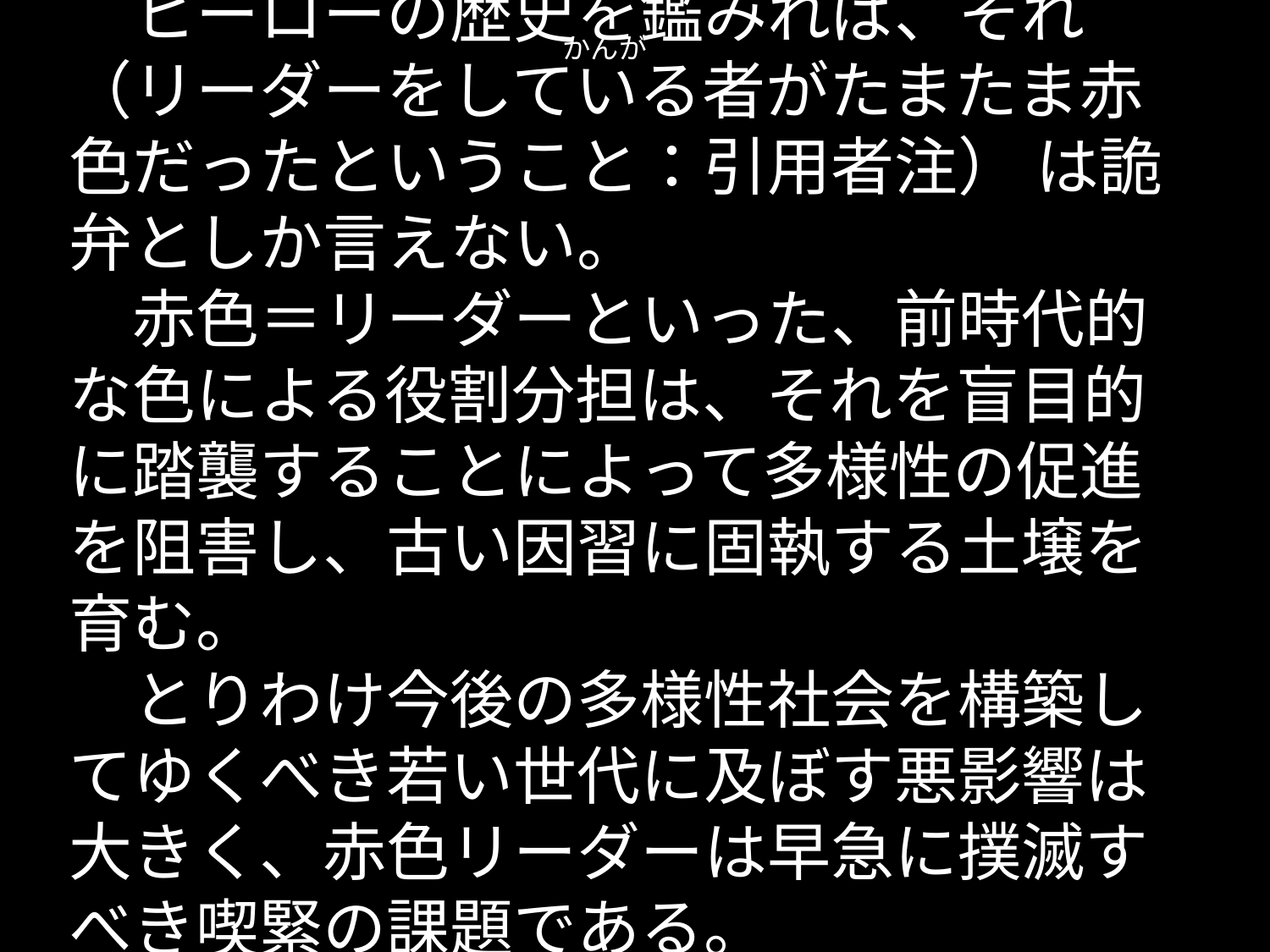

かんが
　ヒーローの歴史を鑑みれば、それ （リーダーをしている者がたまたま赤色だったということ：引用者注） は詭弁としか言えない。
　赤色＝リーダーといった、前時代的な色による役割分担は、それを盲目的に踏襲することによって多様性の促進を阻害し、古い因習に固執する土壌を育む。
　とりわけ今後の多様性社会を構築してゆくべき若い世代に及ぼす悪影響は大きく、赤色リーダーは早急に撲滅すべき喫緊の課題である。